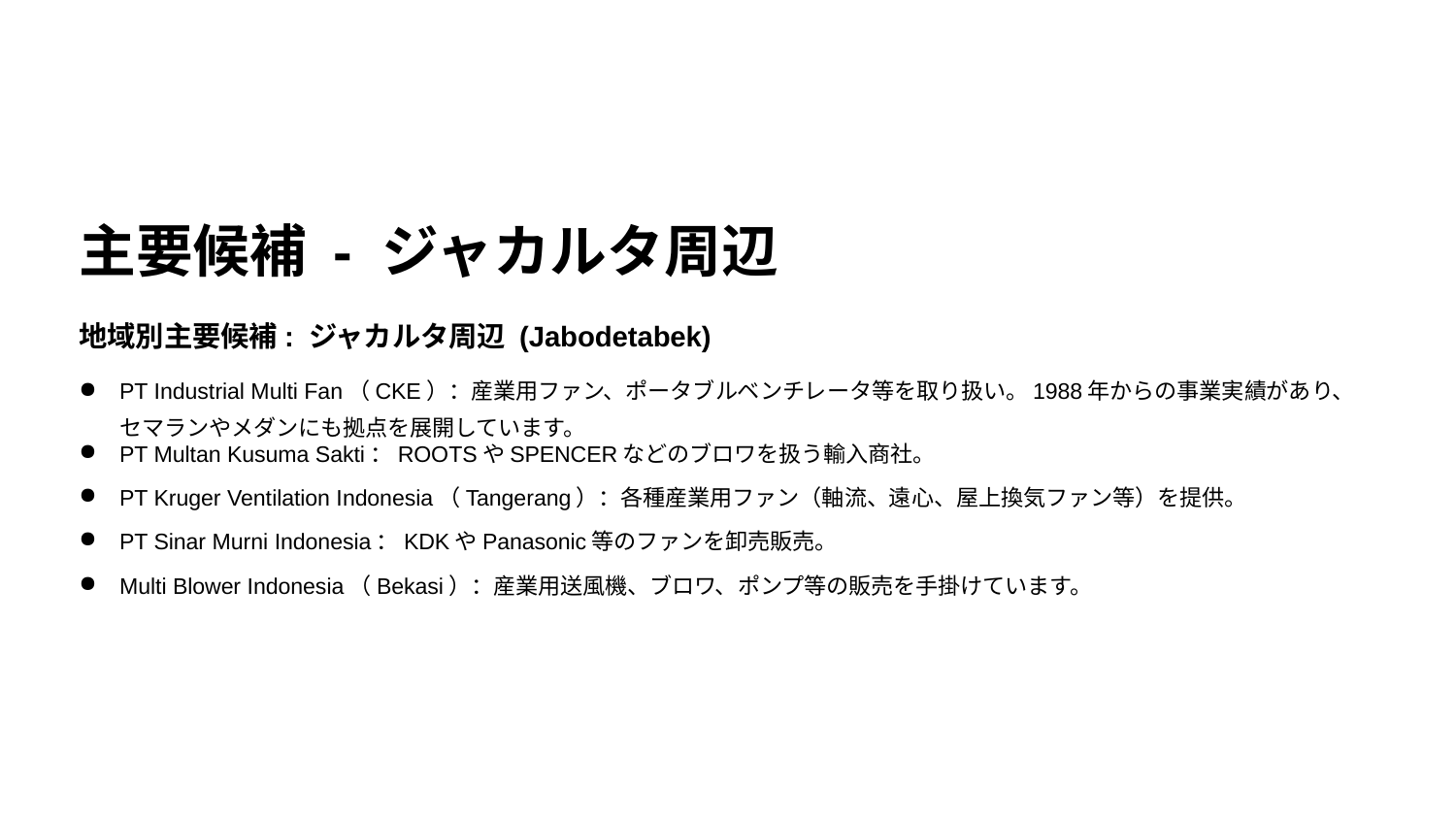

主要候補 - ジャカルタ周辺
地域別主要候補: ジャカルタ周辺 (Jabodetabek)
PT Industrial Multi Fan（CKE）：産業用ファン、ポータブルベンチレータ等を取り扱い。1988年からの事業実績があり、セマランやメダンにも拠点を展開しています。
PT Multan Kusuma Sakti：ROOTSやSPENCERなどのブロワを扱う輸入商社。
PT Kruger Ventilation Indonesia（Tangerang）：各種産業用ファン（軸流、遠心、屋上換気ファン等）を提供。
PT Sinar Murni Indonesia：KDKやPanasonic等のファンを卸売販売。
Multi Blower Indonesia（Bekasi）：産業用送風機、ブロワ、ポンプ等の販売を手掛けています。